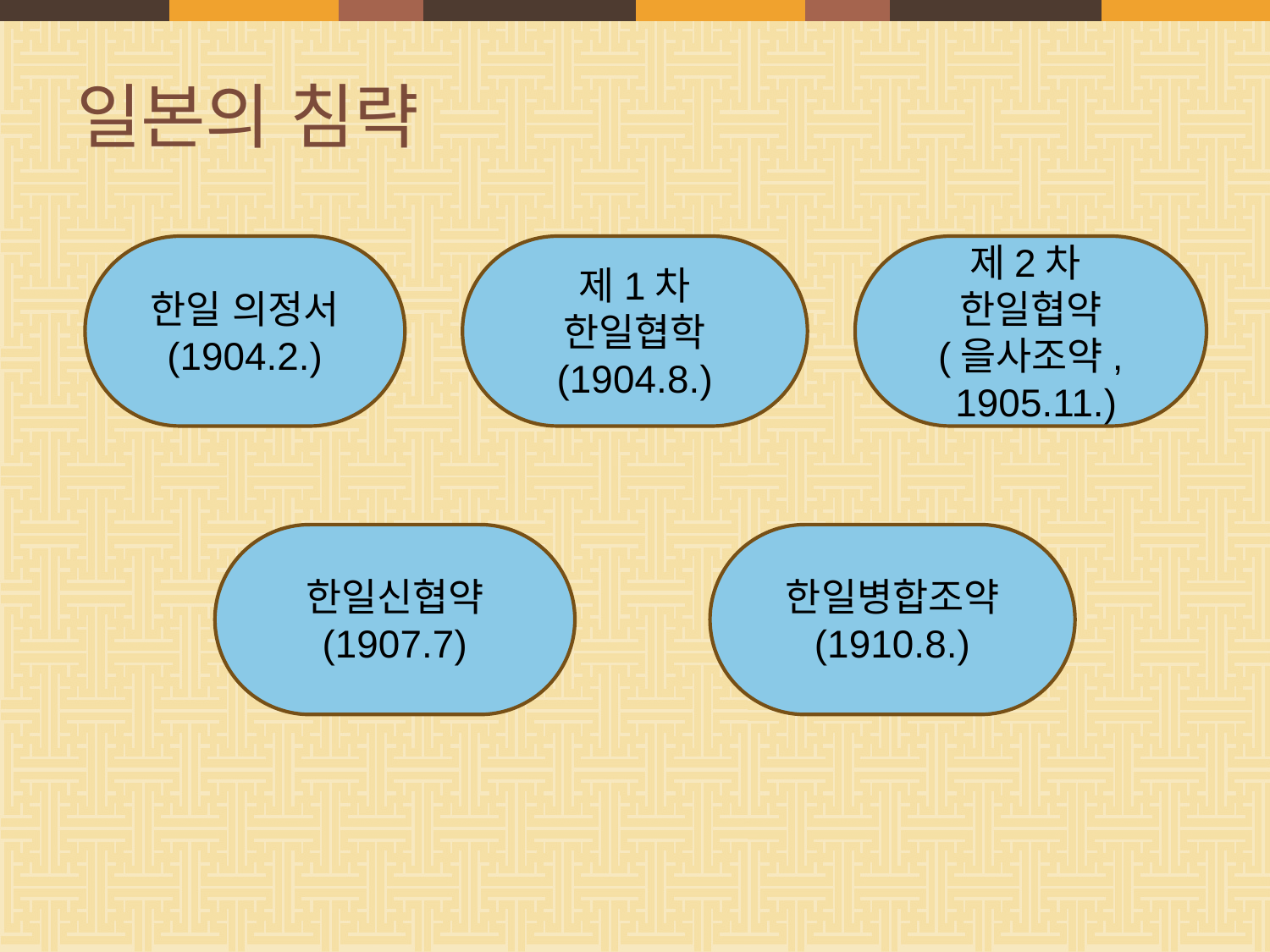

# 일본의 침략
한일 의정서
(1904.2.)
제1차 한일협학
(1904.8.)
제2차
한일협약
(을사조약,
 1905.11.)
한일신협약
(1907.7)
한일병합조약
(1910.8.)